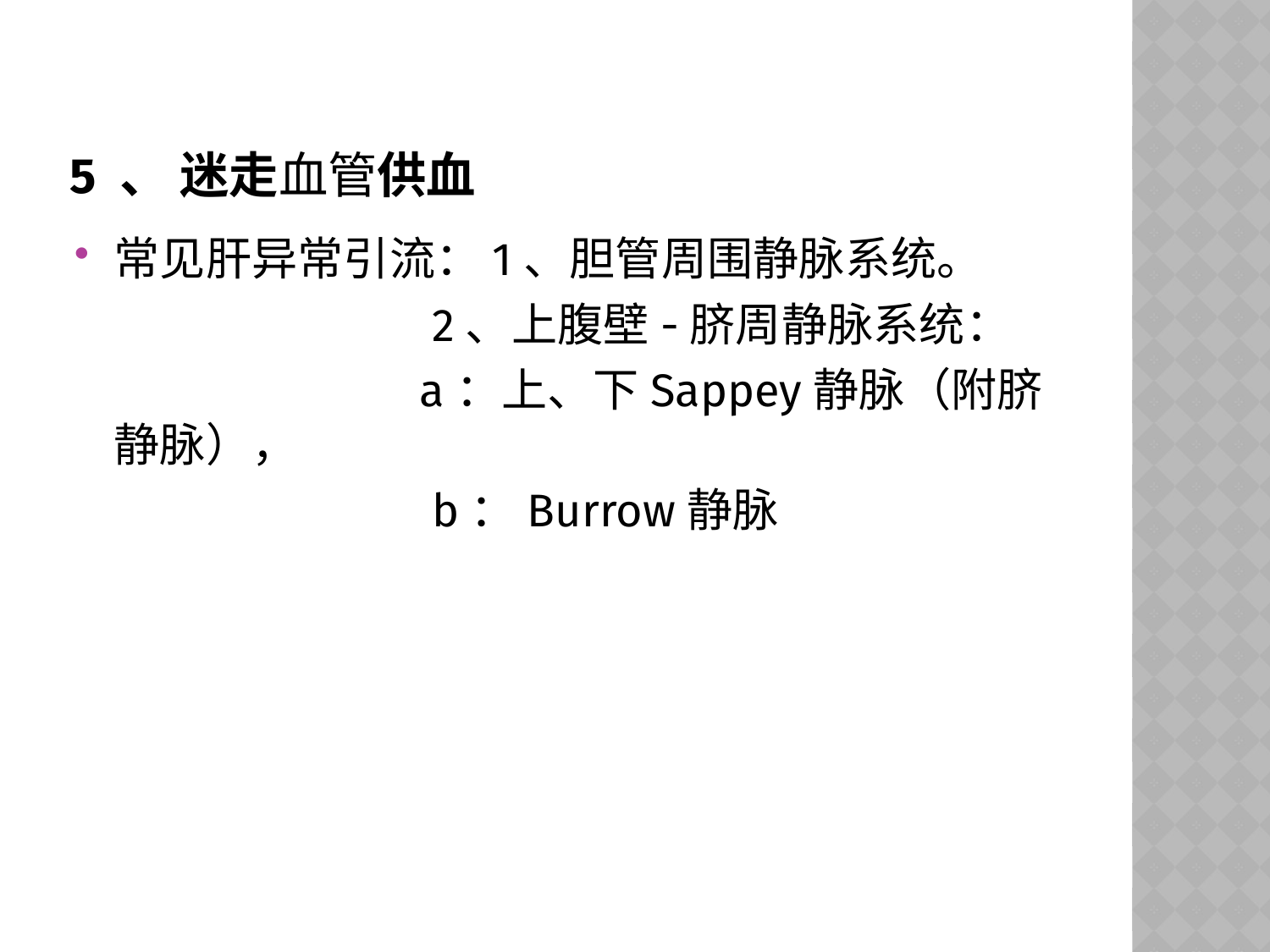

# 5 、 迷走血管供血
常见肝异常引流：1、胆管周围静脉系统。
                             2、上腹壁-脐周静脉系统：
                            a：上、下Sappey静脉（附脐静脉），
                             b：Burrow静脉